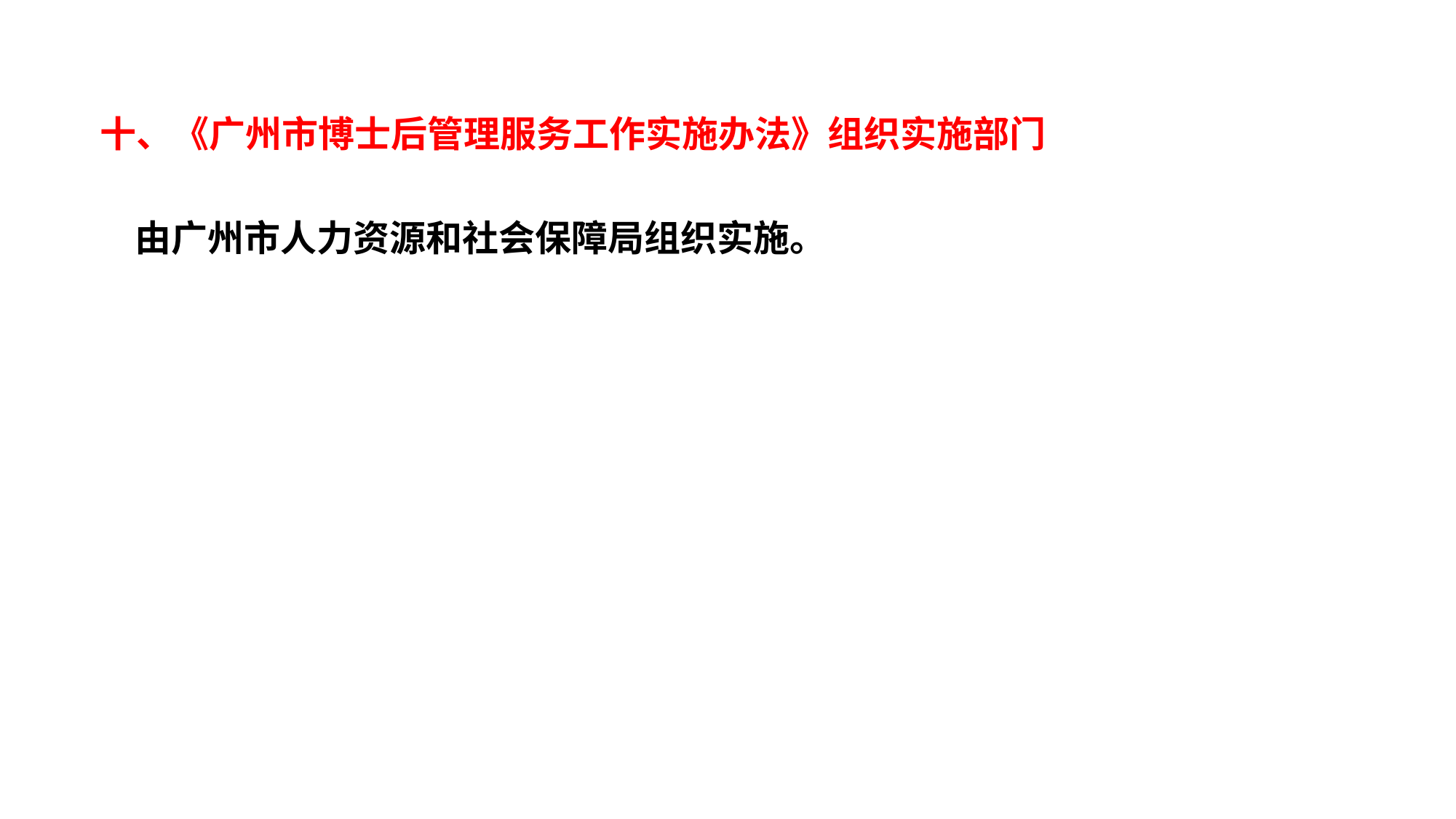

# 十、《广州市博士后管理服务工作实施办法》组织实施部门
    由广州市人力资源和社会保障局组织实施。